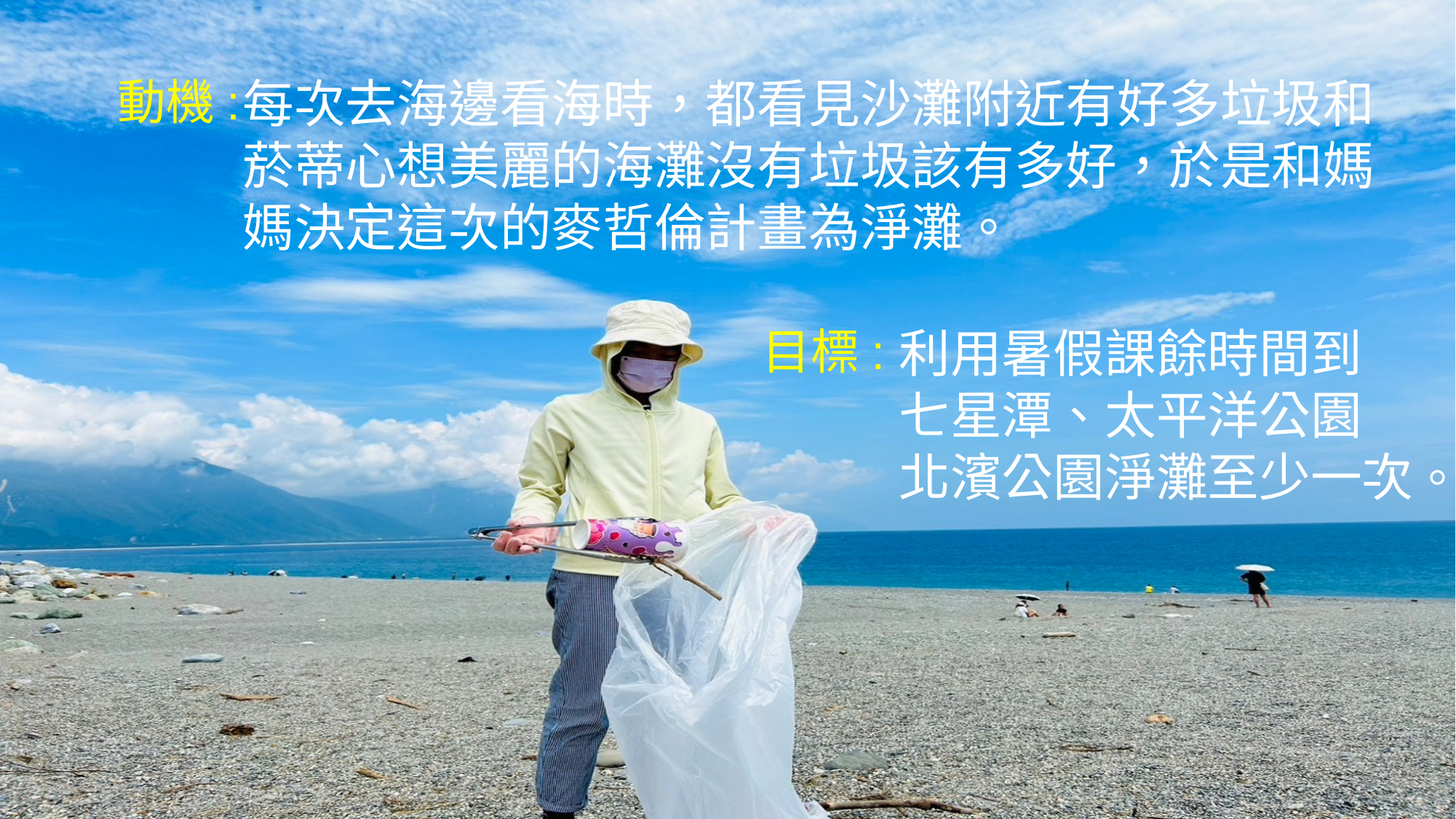

動機:
每次去海邊看海時，都看見沙灘附近有好多垃圾和
菸蒂心想美麗的海灘沒有垃圾該有多好，於是和媽
媽決定這次的麥哲倫計畫為淨灘。
利用暑假課餘時間到
七星潭、太平洋公園
北濱公園淨灘至少一次。
目標: